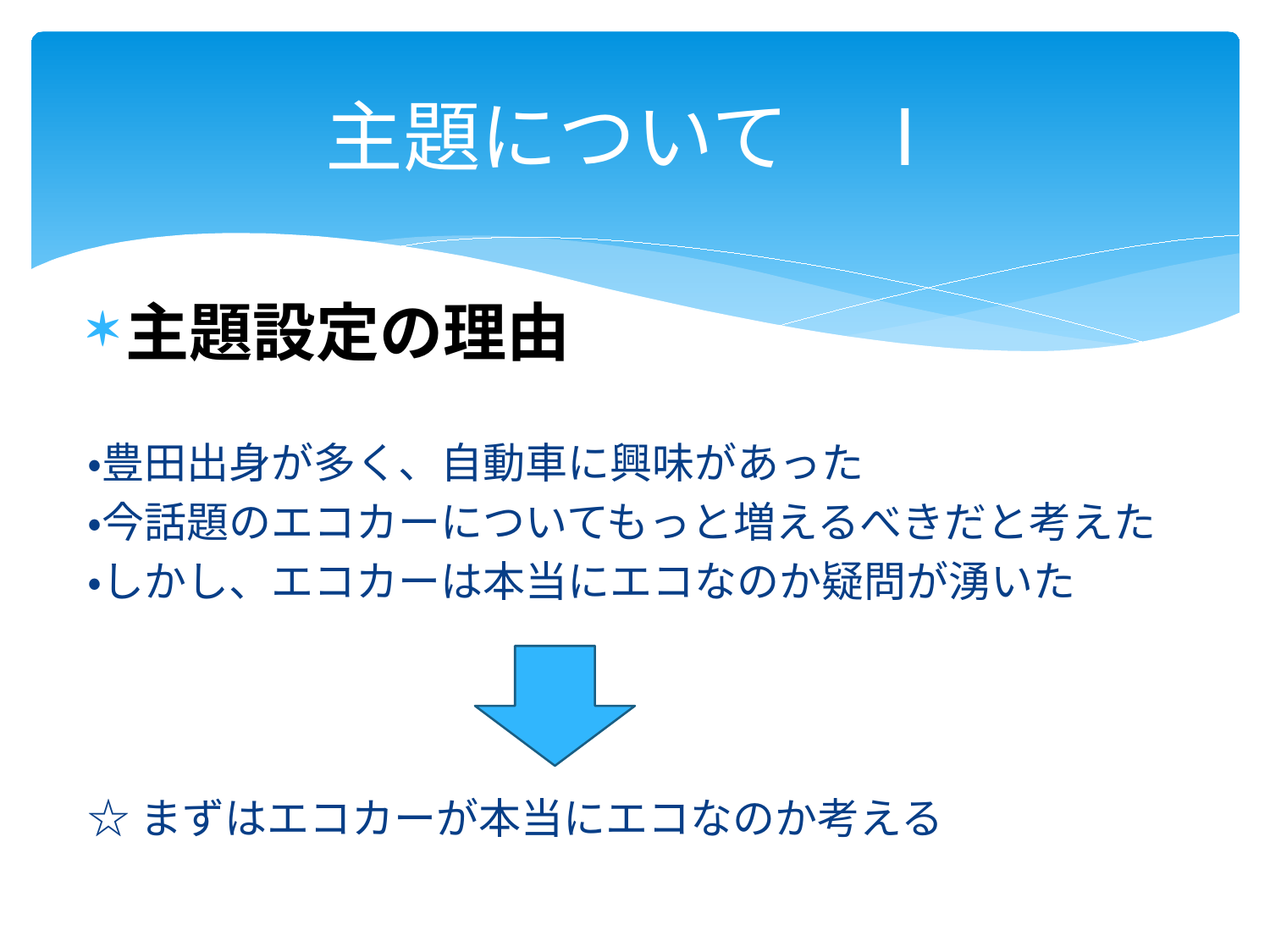

# 主題について　Ⅰ
主題設定の理由

・豊田出身が多く、自動車に興味があった
・今話題のエコカーについてもっと増えるべきだと考えた
・しかし、エコカーは本当にエコなのか疑問が湧いた

☆まずはエコカーが本当にエコなのか考える